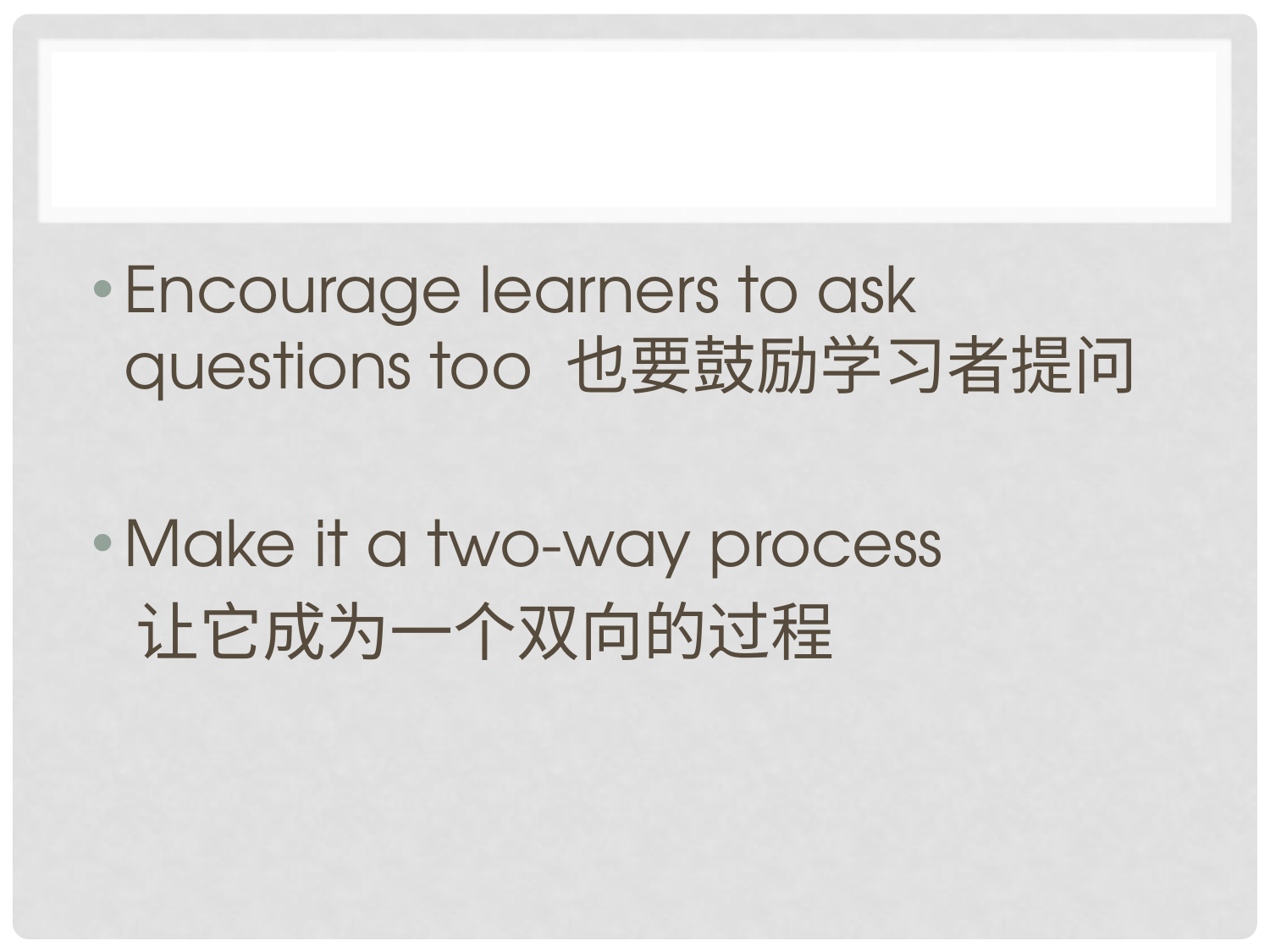

#
Encourage learners to ask questions too 也要鼓励学习者提问

Make it a two-way process
  让它成为一个双向的过程